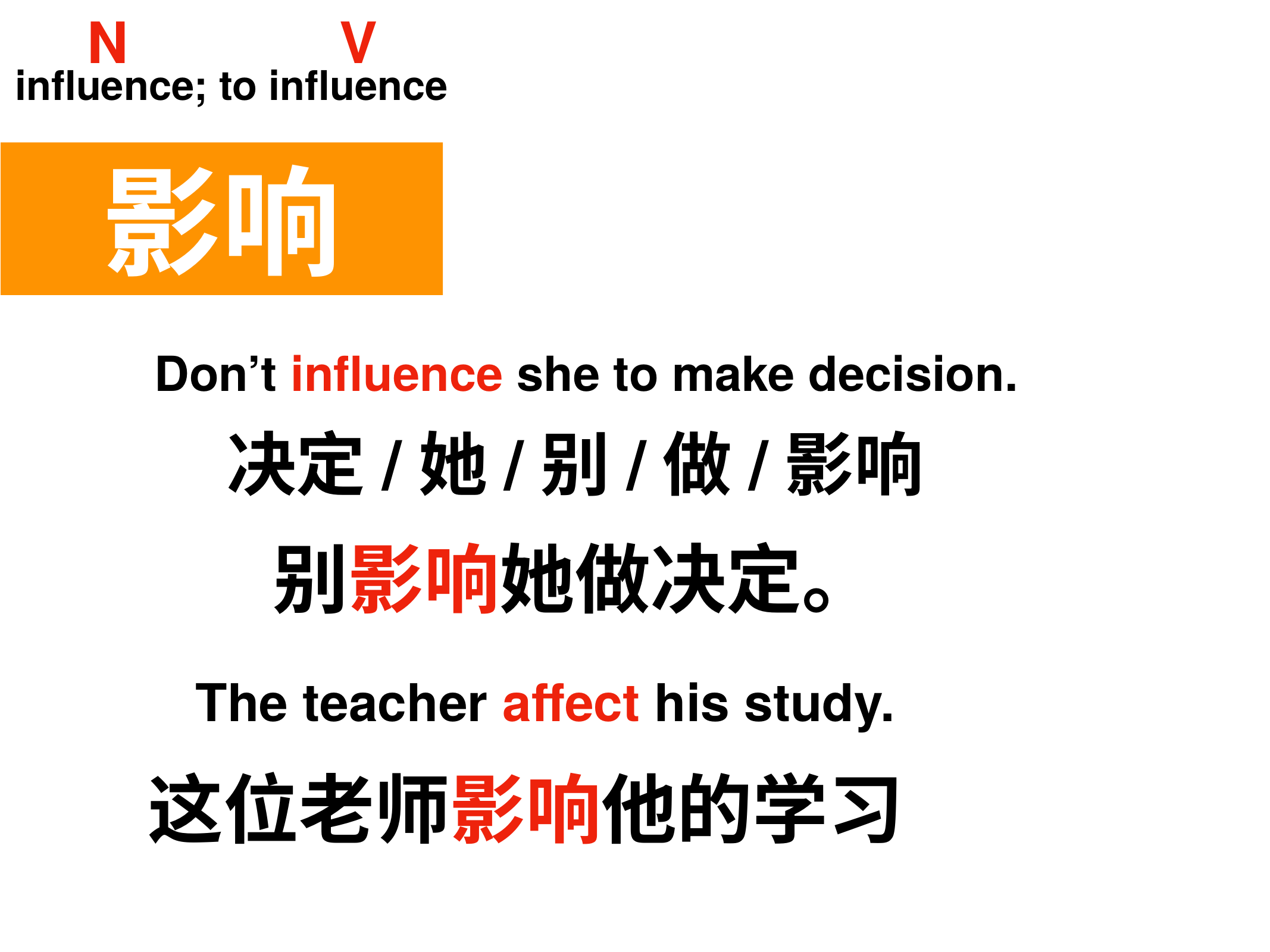

N
V
influence; to influence
影响
Don’t influence she to make decision.
决定/她/别/做/影响
别影响她做决定。
The teacher affect his study.
这位老师影响他的学习